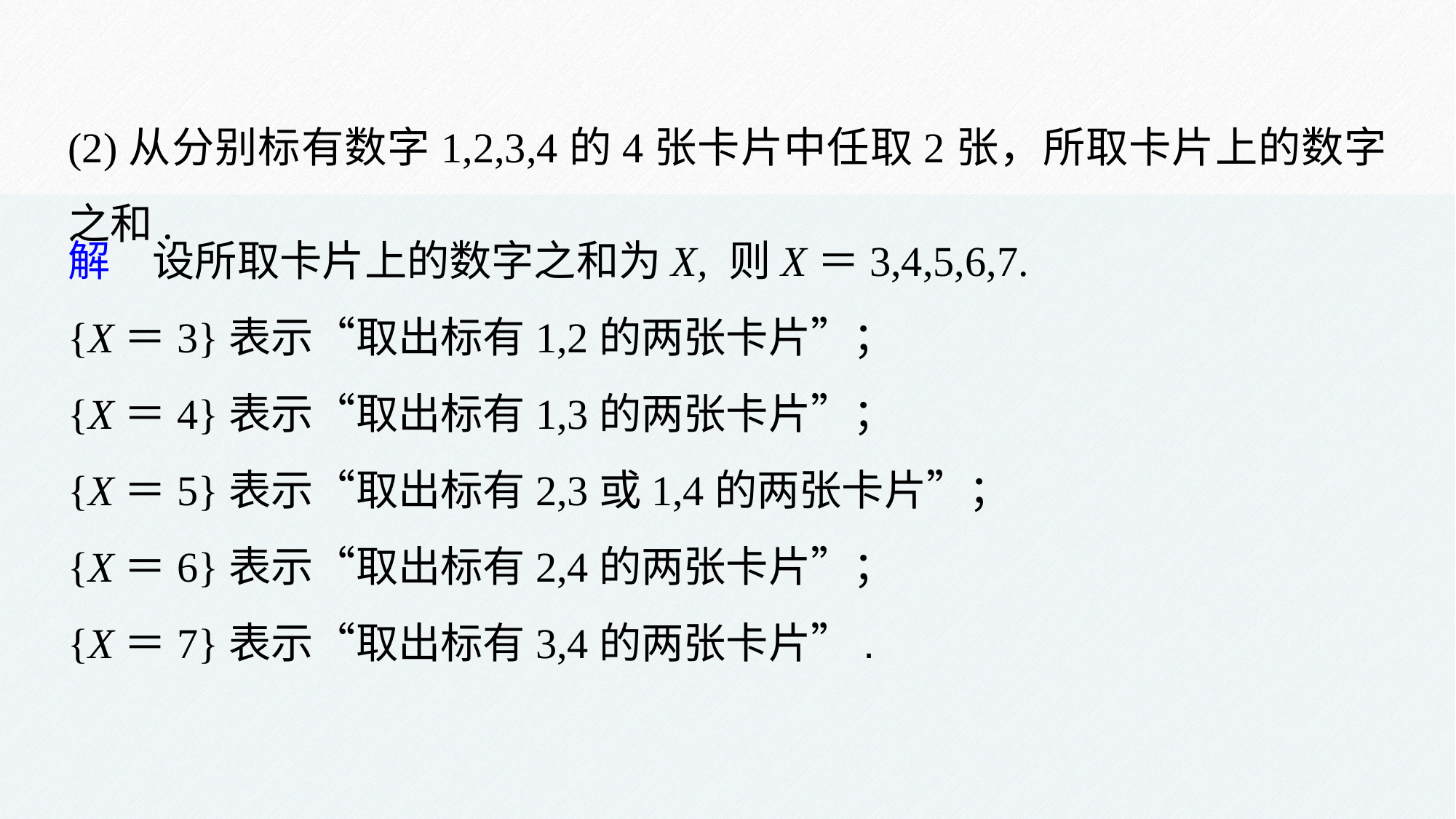

(2)从分别标有数字1,2,3,4的4张卡片中任取2张，所取卡片上的数字之和.
解　设所取卡片上的数字之和为X, 则X＝3,4,5,6,7.
{X＝3}表示“取出标有1,2的两张卡片”；
{X＝4}表示“取出标有1,3的两张卡片”；
{X＝5}表示“取出标有2,3或1,4的两张卡片”；
{X＝6}表示“取出标有2,4的两张卡片”；
{X＝7}表示“取出标有3,4的两张卡片”.